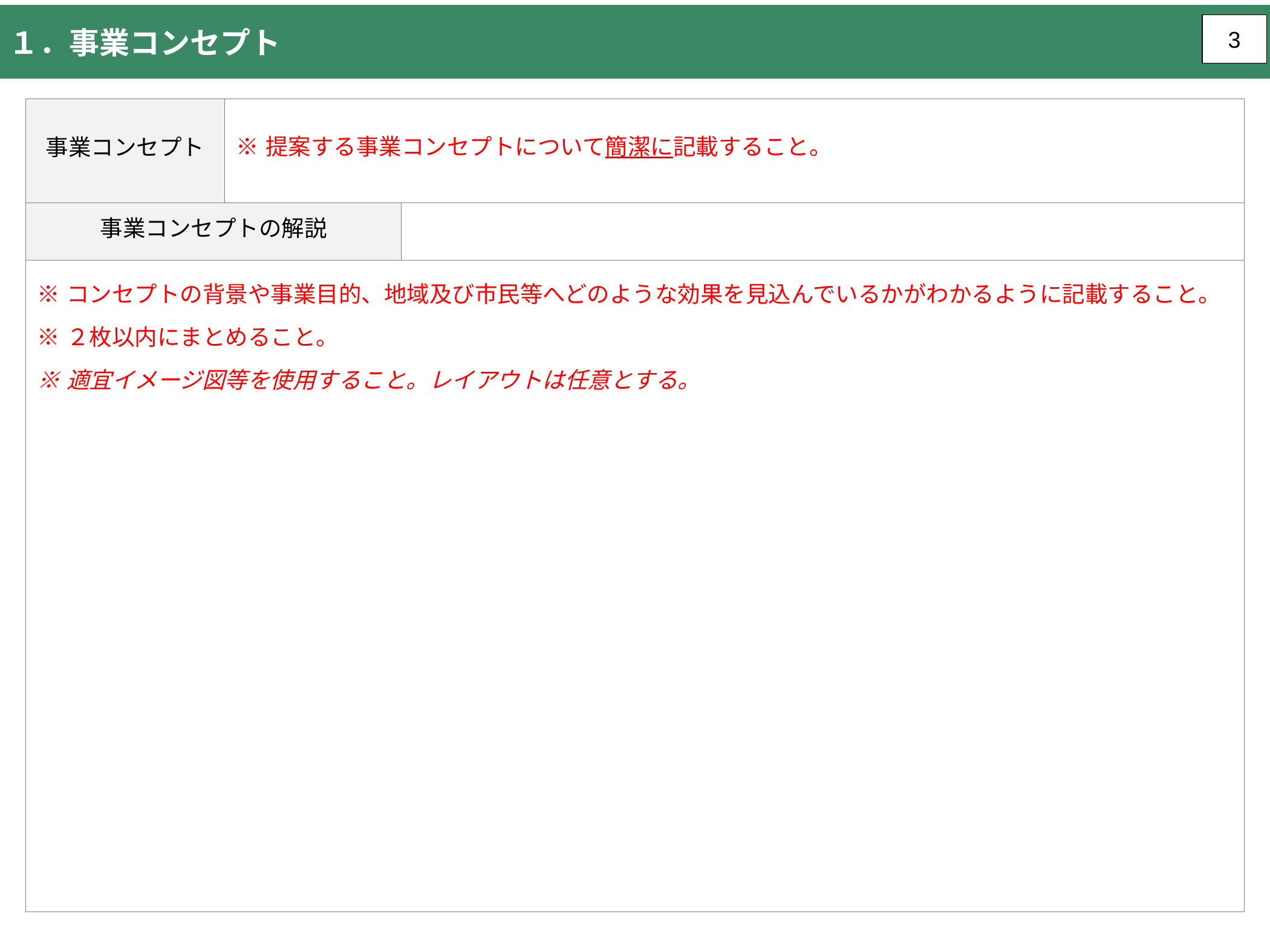

１．事業コンセプト
3
| 事業コンセプト | ※提案する事業コンセプトについて簡潔に記載すること。 |  |
| --- | --- | --- |
| 事業コンセプトの解説 |  |  |
| ※コンセプトの背景や事業目的、地域及び市民等へどのような効果を見込んでいるかがわかるように記載すること。 ※２枚以内にまとめること。 ※適宜イメージ図等を使用すること。レイアウトは任意とする。 | ※地域への実装を予定しているデジタル技術を 活用したサービス等について簡潔に記載すること。 【XXXXXサービス】 ○○○○ ○○○○ 【XXXXXシステム】 ○○○○ ○○○○ |  |